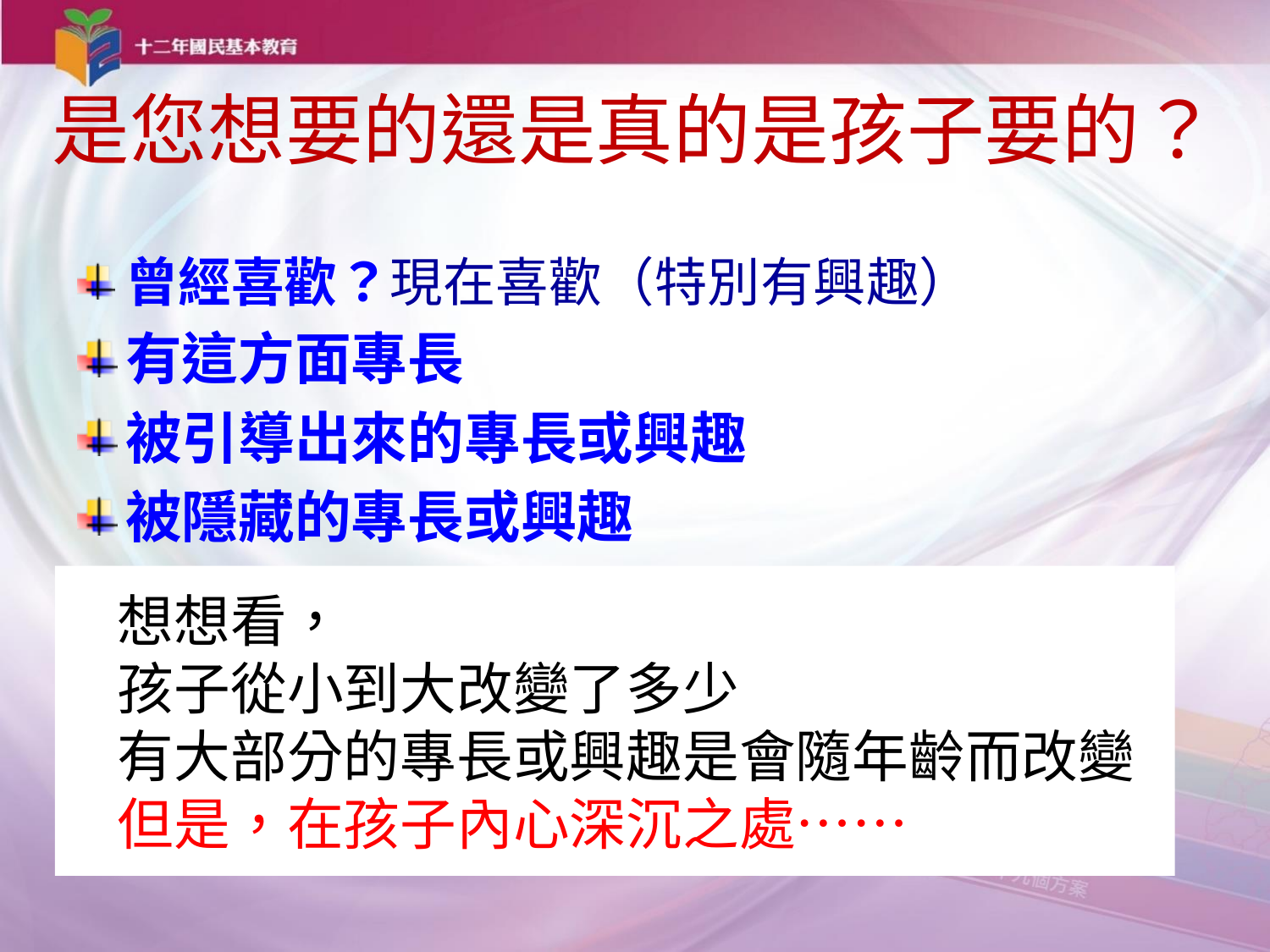

是您想要的還是真的是孩子要的？
曾經喜歡？現在喜歡（特別有興趣）
有這方面專長
被引導出來的專長或興趣
被隱藏的專長或興趣
不可以(講大道理)->不可以(講道理)
->不可以(就是不可以)
作得好(四處誇獎)->作得好(很好啊)
->作得好(理所當然)

想想看，
孩子從小到大改變了多少
有大部分的專長或興趣是會隨年齡而改變
但是，在孩子內心深沉之處……